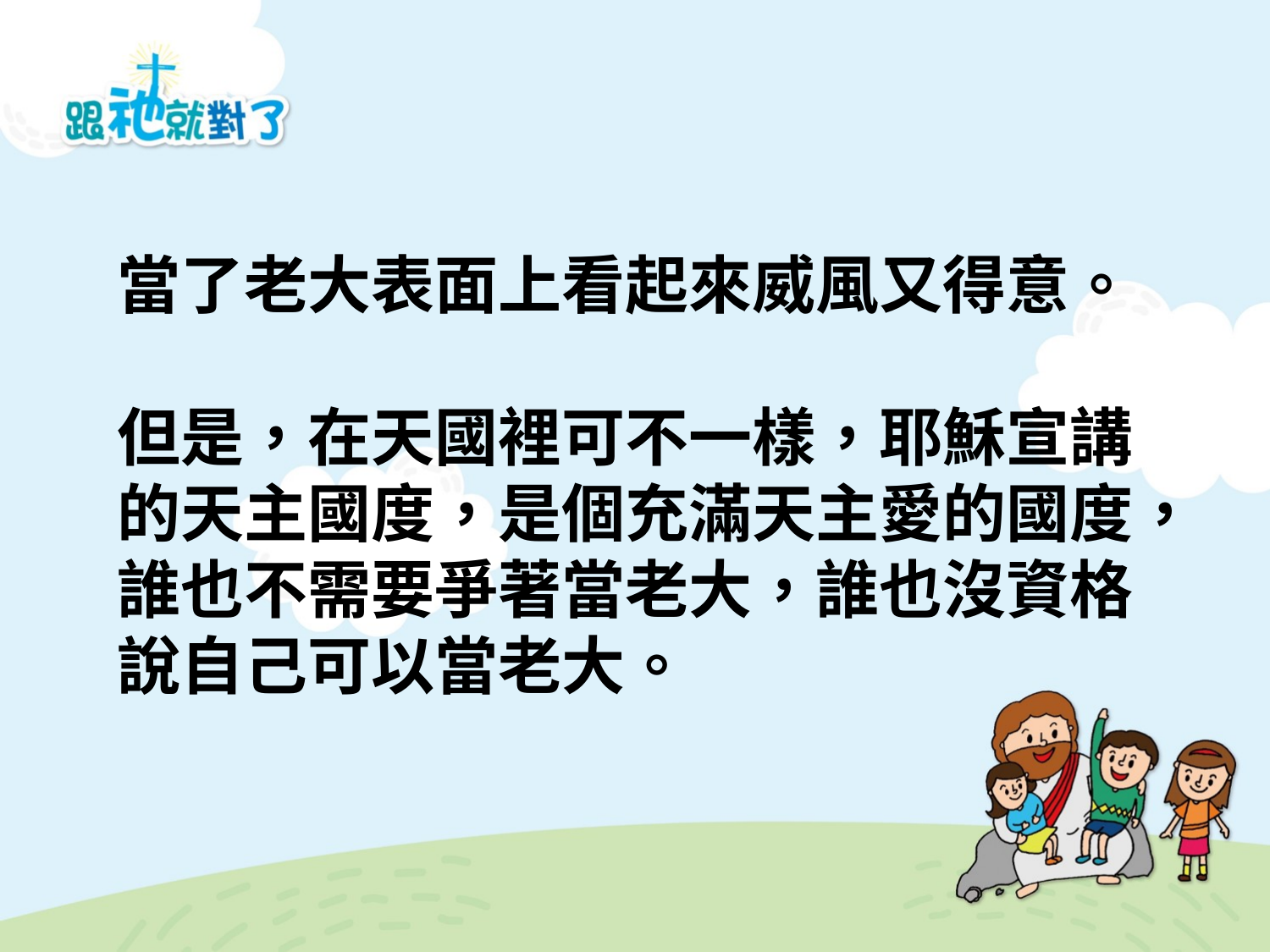

當了老大表面上看起來威風又得意。

但是，在天國裡可不一樣，耶穌宣講的天主國度，是個充滿天主愛的國度，誰也不需要爭著當老大，誰也沒資格說自己可以當老大。